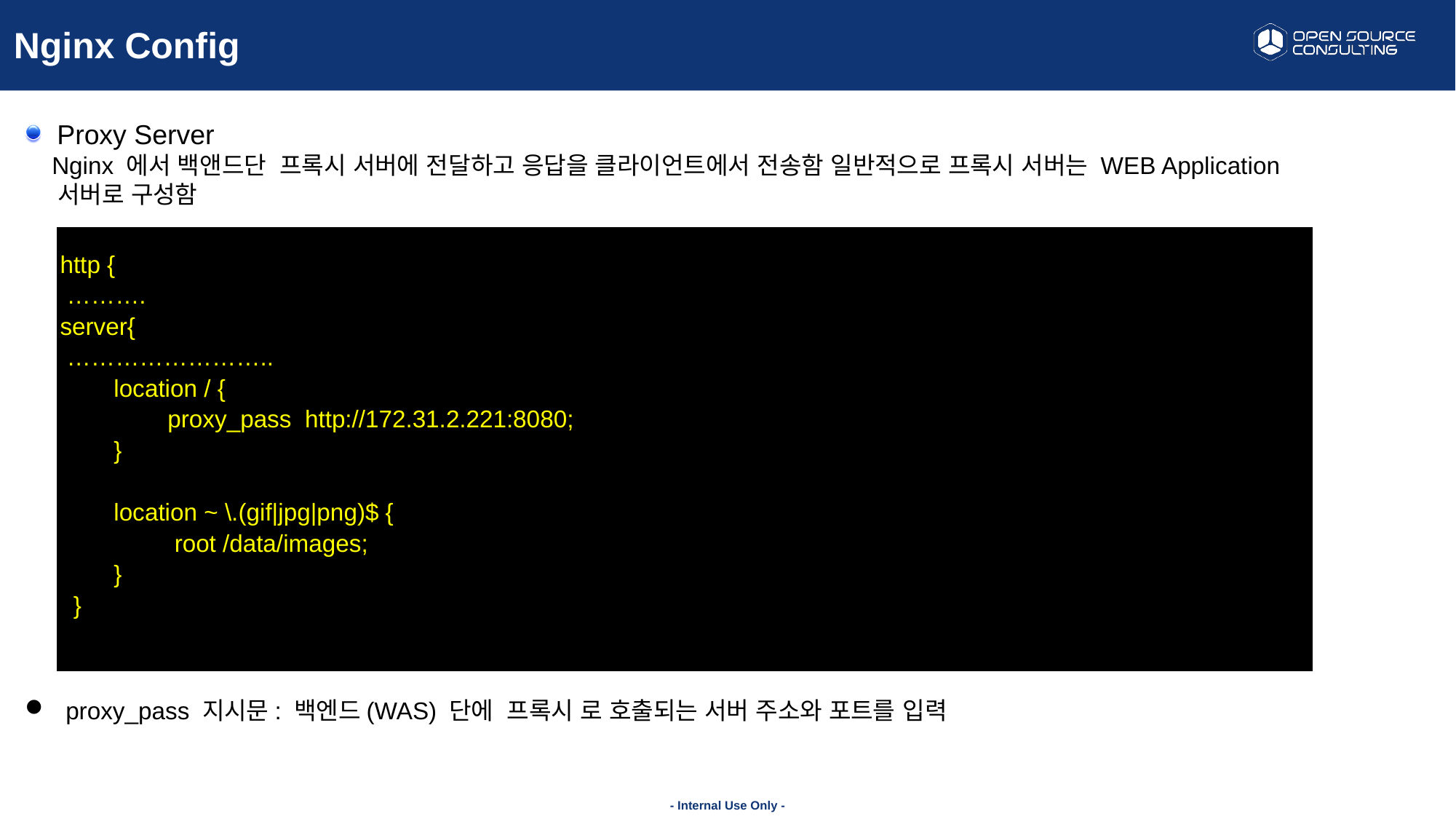

Nginx Config
Proxy Server
    Nginx 에서 백앤드단  프록시 서버에 전달하고 응답을 클라이언트에서 전송함 일반적으로 프록시 서버는 WEB Application
    서버로 구성함
| http { ………. server{  …………………….. location / { proxy\_pass http://172.31.2.221:8080; }   location ~ \.(gif|jpg|png)$ { root /data/images; } } |
| --- |
|  |
 proxy_pass 지시문: 백엔드(WAS) 단에  프록시 로 호출되는 서버 주소와 포트를 입력